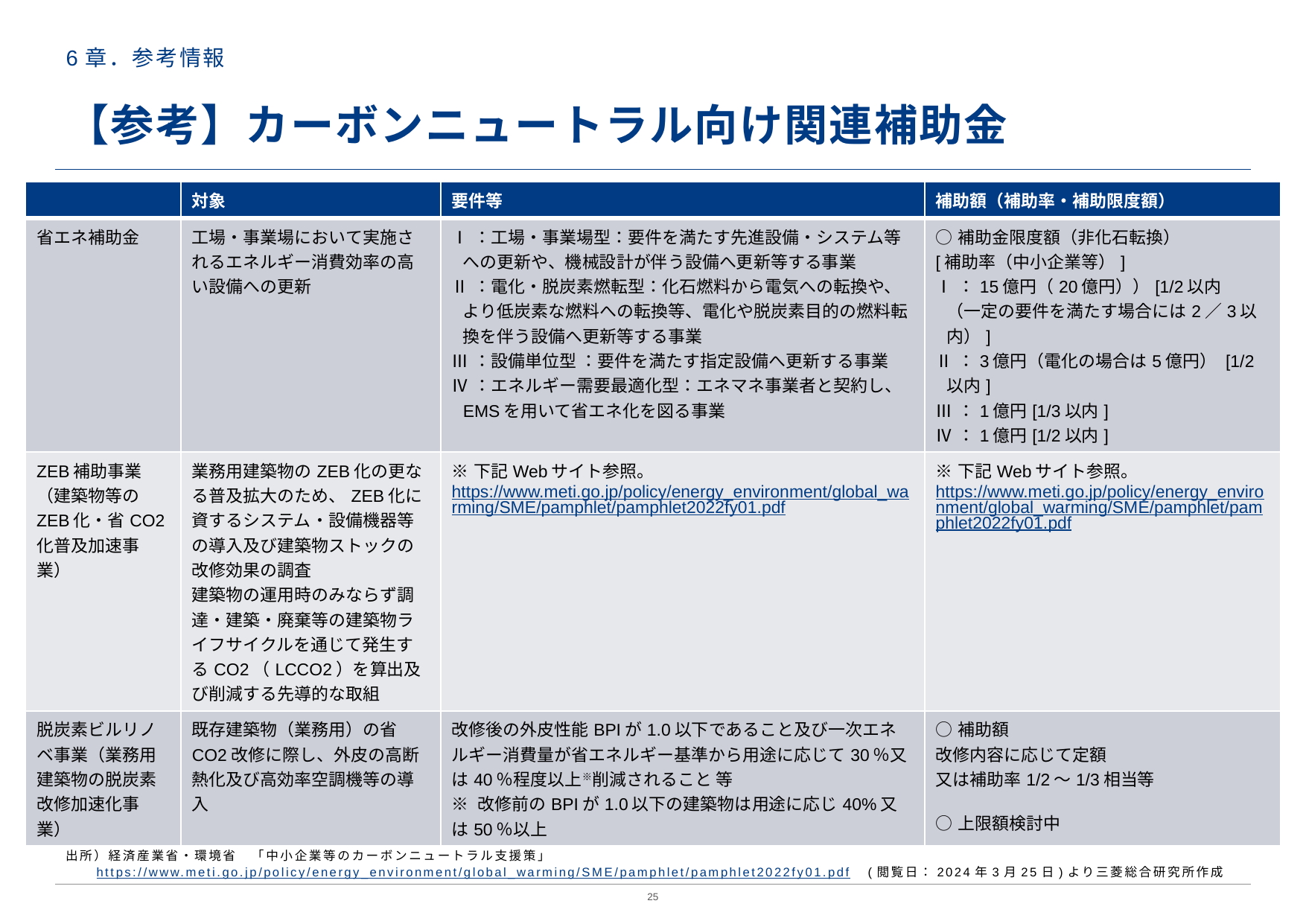

# 6章．参考情報
【参考】カーボンニュートラル向け関連補助金
|  | 対象 | 要件等 | 補助額（補助率・補助限度額） |
| --- | --- | --- | --- |
| 省エネ補助金 | 工場・事業場において実施されるエネルギー消費効率の高い設備への更新 | Ⅰ：工場・事業場型：要件を満たす先進設備・システム等 への更新や、機械設計が伴う設備へ更新等する事業 Ⅱ：電化・脱炭素燃転型：化石燃料から電気への転換や、 より低炭素な燃料への転換等、電化や脱炭素目的の燃料転換を伴う設備へ更新等する事業 Ⅲ：設備単位型 ：要件を満たす指定設備へ更新する事業 Ⅳ：エネルギー需要最適化型：エネマネ事業者と契約し、EMSを用いて省エネ化を図る事業 | ○補助金限度額（非化石転換） [補助率（中小企業等）] Ⅰ：15億円（20億円））[1/2以内 （一定の要件を満たす場合には2／3以内）] Ⅱ：3億円（電化の場合は5億円） [1/2以内] Ⅲ：1億円[1/3以内] Ⅳ：1億円[1/2以内] |
| ZEB補助事業（建築物等のZEB化・省CO2化普及加速事業） | 業務用建築物のZEB化の更なる普及拡大のため、ZEB化に資するシステム・設備機器等の導入及び建築物ストックの改修効果の調査 建築物の運用時のみならず調達・建築・廃棄等の建築物ライフサイクルを通じて発生するCO2（LCCO2）を算出及び削減する先導的な取組 | ※下記Webサイト参照。 https://www.meti.go.jp/policy/energy\_environment/global\_warming/SME/pamphlet/pamphlet2022fy01.pdf | ※下記Webサイト参照。 https://www.meti.go.jp/policy/energy\_environment/global\_warming/SME/pamphlet/pamphlet2022fy01.pdf |
| 脱炭素ビルリノベ事業（業務用建築物の脱炭素改修加速化事業） | 既存建築物（業務用）の省CO2改修に際し、外皮の高断熱化及び高効率空調機等の導入 | 改修後の外皮性能BPIが1.0以下であること及び一次エネルギー消費量が省エネルギー基準から用途に応じて30％又は40％程度以上※削減されること 等 ※ 改修前のBPIが1.0以下の建築物は用途に応じ40%又は50％以上 | ○補助額 改修内容に応じて定額 又は補助率1/2～1/3相当等 ○上限額検討中 |
出所）経済産業省・環境省　「中小企業等のカーボンニュートラル支援策」https://www.meti.go.jp/policy/energy_environment/global_warming/SME/pamphlet/pamphlet2022fy01.pdf　(閲覧日：2024年3月25日)より三菱総合研究所作成